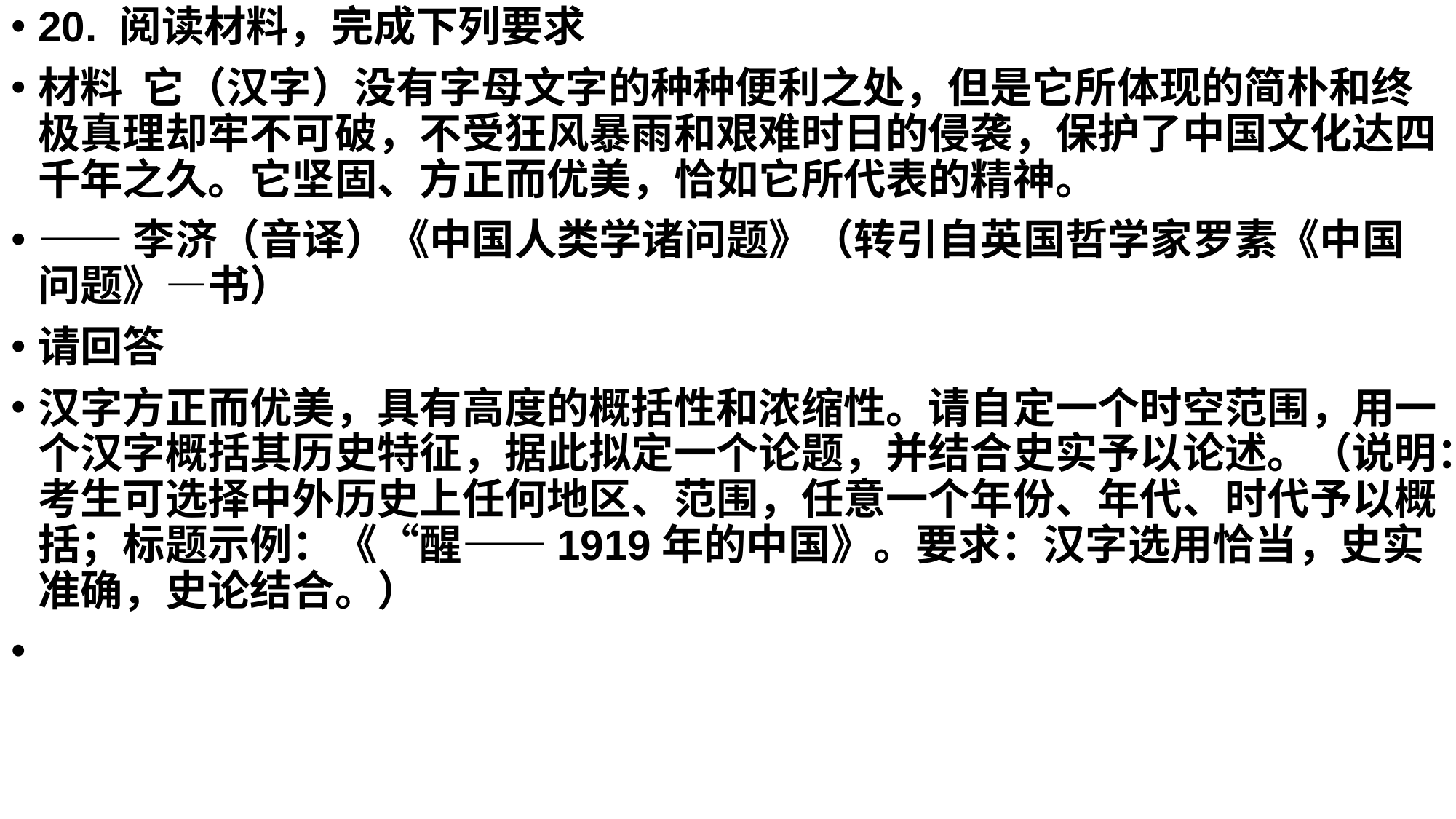

20. 阅读材料，完成下列要求
材料  它（汉字）没有字母文字的种种便利之处，但是它所体现的简朴和终极真理却牢不可破，不受狂风暴雨和艰难时日的侵袭，保护了中国文化达四千年之久。它坚固、方正而优美，恰如它所代表的精神。
——李济（音译）《中国人类学诸问题》（转引自英国哲学家罗素《中国问题》—书）
请回答
汉字方正而优美，具有高度的概括性和浓缩性。请自定一个时空范围，用一个汉字概括其历史特征，据此拟定一个论题，并结合史实予以论述。（说明：考生可选择中外历史上任何地区、范围，任意一个年份、年代、时代予以概括；标题示例：《“醒——1919年的中国》。要求：汉字选用恰当，史实准确，史论结合。）